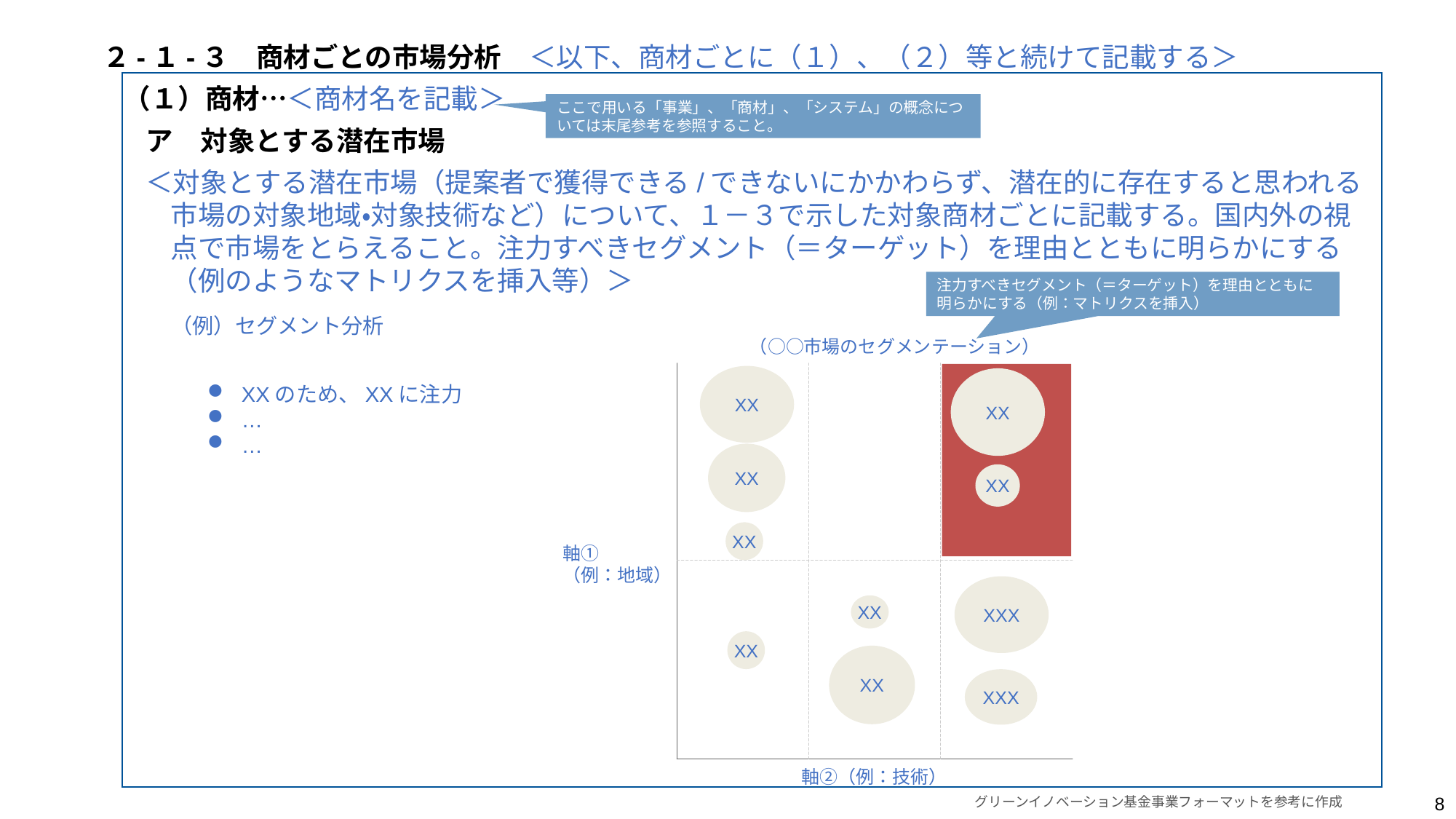

２-１-３　商材ごとの市場分析　＜以下、商材ごとに（１）、（２）等と続けて記載する＞
（１）商材…＜商材名を記載＞
ア　対象とする潜在市場
＜対象とする潜在市場（提案者で獲得できる/できないにかかわらず、潜在的に存在すると思われる市場の対象地域・対象技術など）について、１－３で示した対象商材ごとに記載する。国内外の視点で市場をとらえること。注力すべきセグメント（＝ターゲット）を理由とともに明らかにする（例のようなマトリクスを挿入等）＞

ここで用いる「事業」、「商材」、「システム」の概念については末尾参考を参照すること。
注力すべきセグメント（＝ターゲット）を理由とともに明らかにする（例：マトリクスを挿入）
（例）セグメント分析
（○○市場のセグメンテーション）
XXのため、XXに注力
…
…

XX
XX
XX
XX
XX
軸①
（例：地域）
XXX
XX
XX
XX
XXX
軸②（例：技術）
グリーンイノベーション基金事業フォーマットを参考に作成